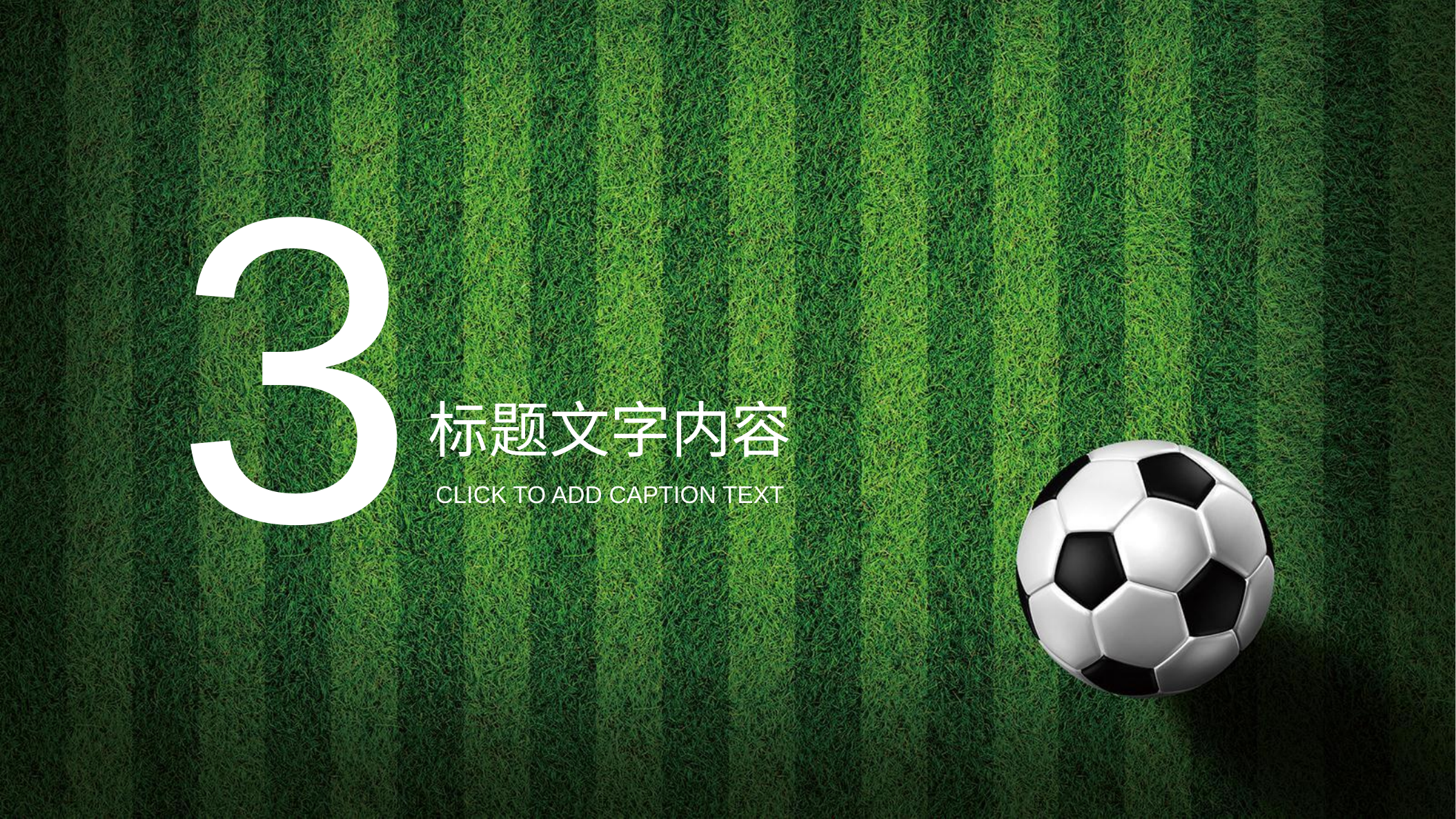

3
标题文字内容
CLICK TO ADD CAPTION TEXT